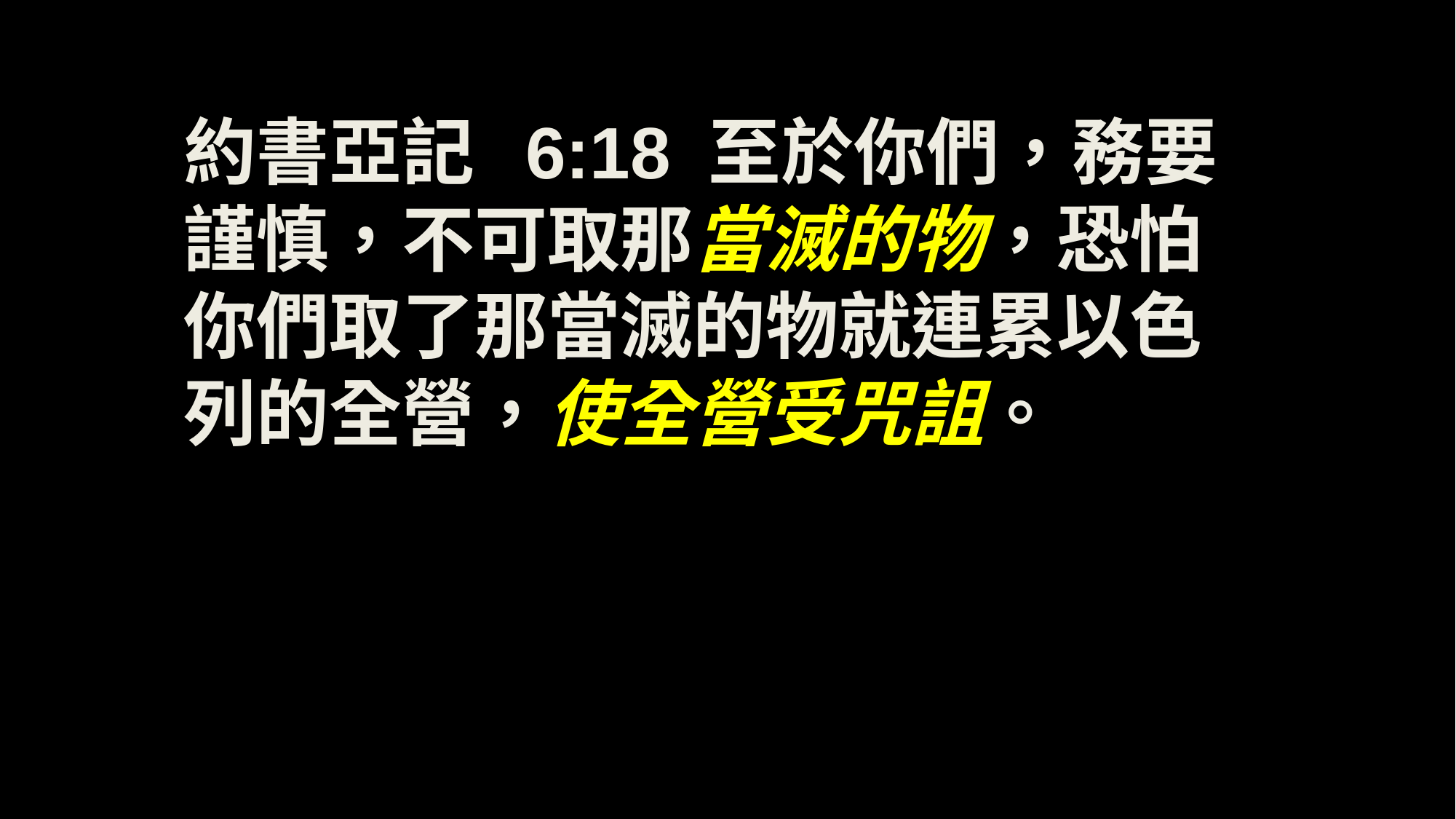

約書亞記  6:18 至於你們，務要謹慎，不可取那當滅的物，恐怕你們取了那當滅的物就連累以色列的全營，使全營受咒詛。